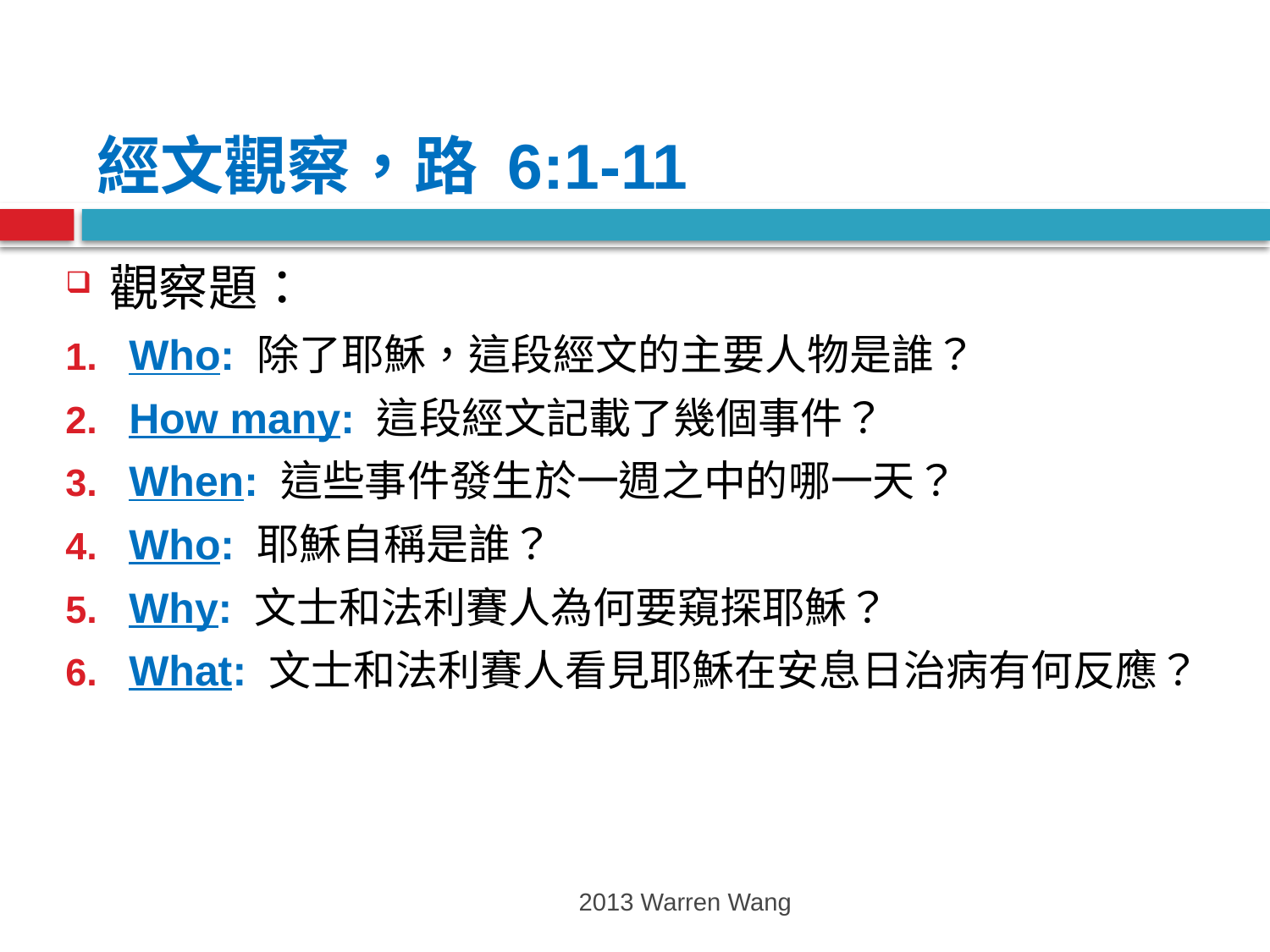

# 經文觀察，路 6:1-11
觀察題：
Who: 除了耶穌，這段經文的主要人物是誰？
How many: 這段經文記載了幾個事件？
When: 這些事件發生於一週之中的哪一天？
Who: 耶穌自稱是誰？
Why: 文士和法利賽人為何要窺探耶穌？
What: 文士和法利賽人看見耶穌在安息日治病有何反應？
2013 Warren Wang